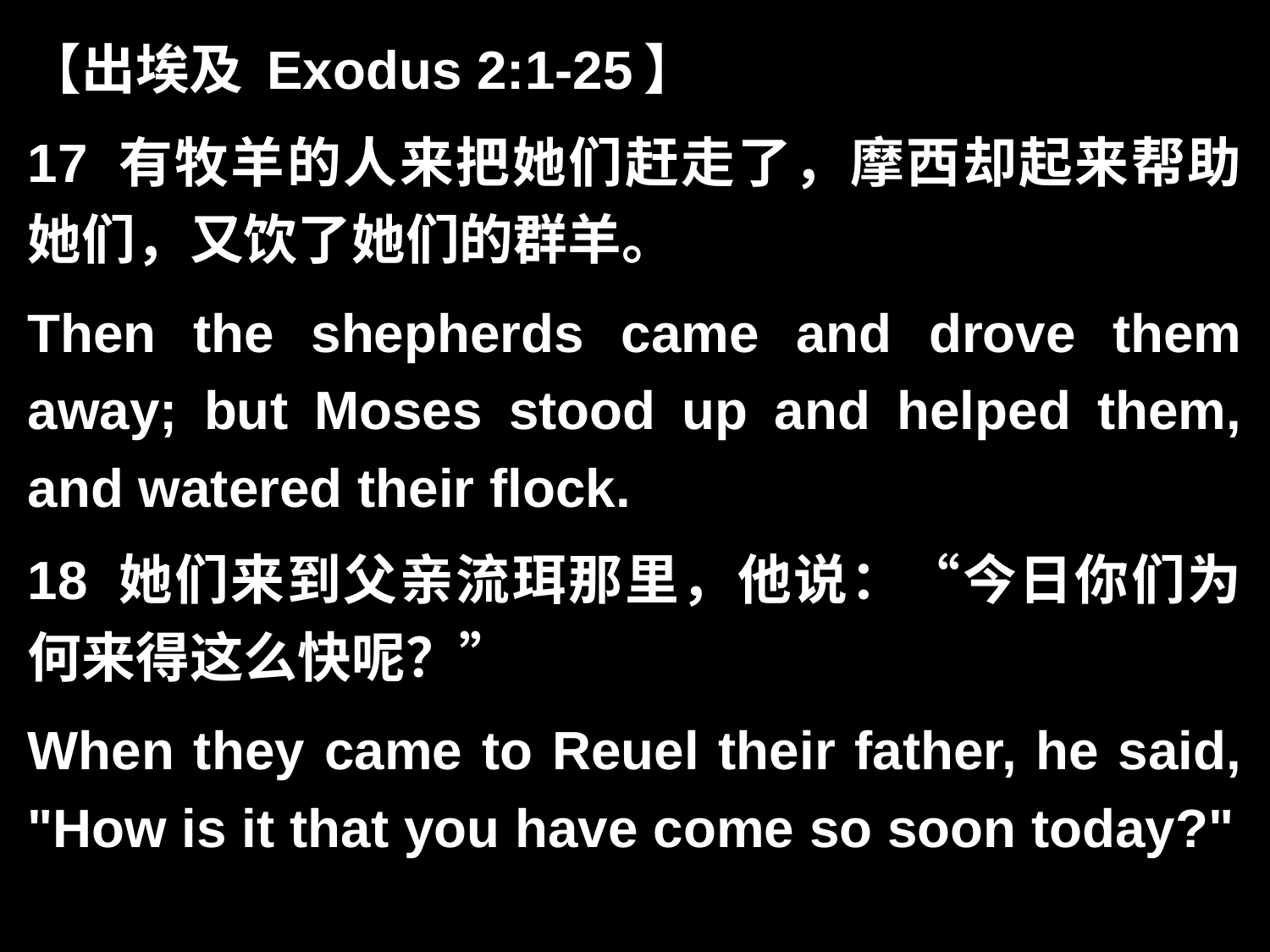

【出埃及 Exodus 2:1-25】
17 有牧羊的人来把她们赶走了，摩西却起来帮助她们，又饮了她们的群羊。
Then the shepherds came and drove them away; but Moses stood up and helped them, and watered their flock.
18 她们来到父亲流珥那里，他说：“今日你们为何来得这么快呢？”
When they came to Reuel their father, he said, "How is it that you have come so soon today?"